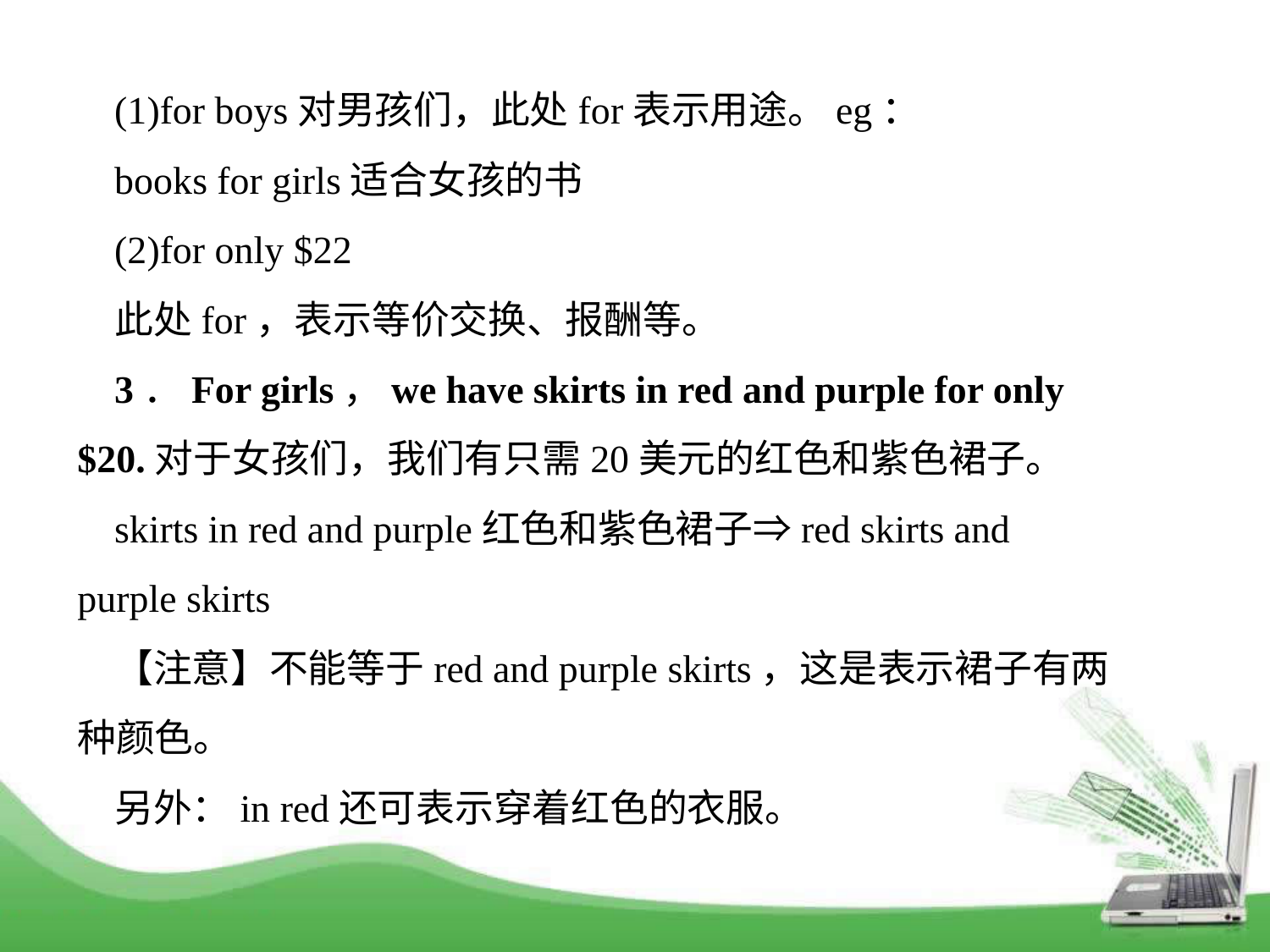

(1)for boys对男孩们，此处for表示用途。eg：
books for girls适合女孩的书
(2)for only $22
此处for，表示等价交换、报酬等。
3．For girls，we have skirts in red and purple for only $20.对于女孩们，我们有只需20美元的红色和紫色裙子。
skirts in red and purple红色和紫色裙子⇒red skirts and purple skirts
【注意】不能等于red and purple skirts，这是表示裙子有两种颜色。
另外：in red还可表示穿着红色的衣服。